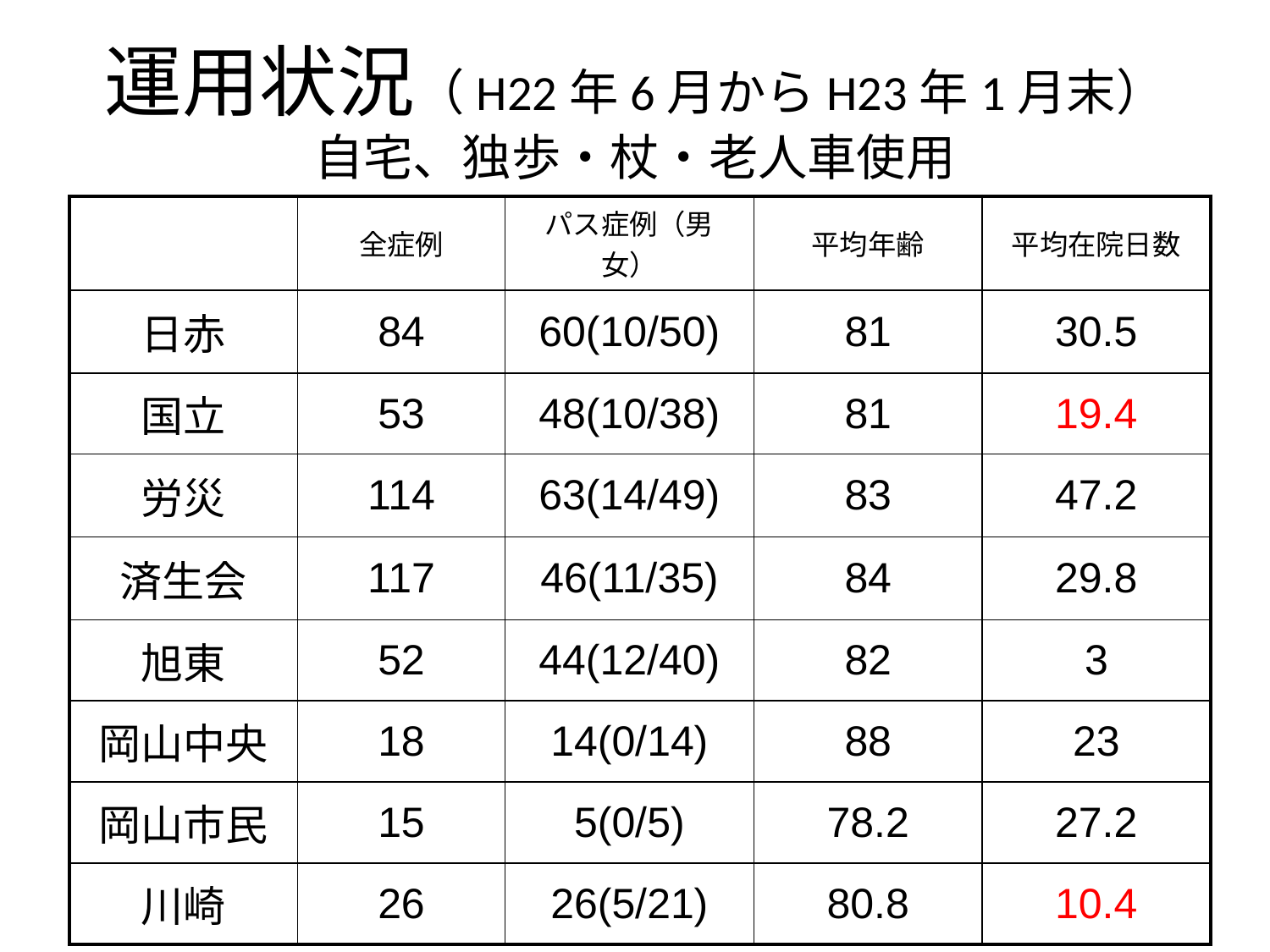

# 運用状況（H22年6月からH23年1月末） 自宅、独歩・杖・老人車使用
|  | 全症例 | パス症例（男女） | 平均年齢 | 平均在院日数 |
| --- | --- | --- | --- | --- |
| 日赤 | 84 | 60(10/50) | 81 | 30.5 |
| 国立 | 53 | 48(10/38) | 81 | 19.4 |
| 労災 | 114 | 63(14/49) | 83 | 47.2 |
| 済生会 | 117 | 46(11/35) | 84 | 29.8 |
| 旭東 | 52 | 44(12/40) | 82 | 3 |
| 岡山中央 | 18 | 14(0/14) | 88 | 23 |
| 岡山市民 | 15 | 5(0/5) | 78.2 | 27.2 |
| 川崎 | 26 | 26(5/21) | 80.8 | 10.4 |